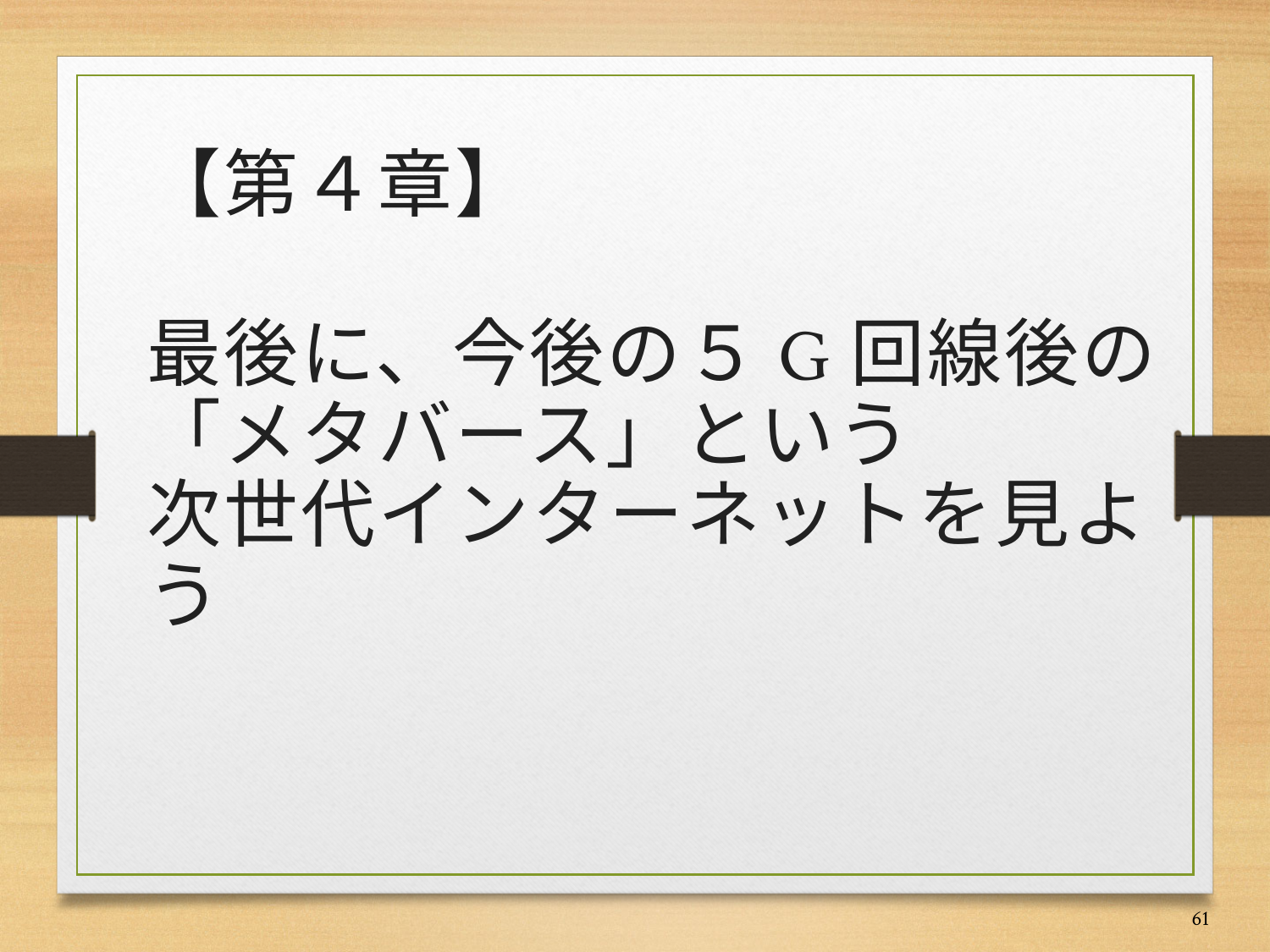

【第４章】
最後に、今後の５G回線後の
「メタバース」という
次世代インターネットを見よう

61